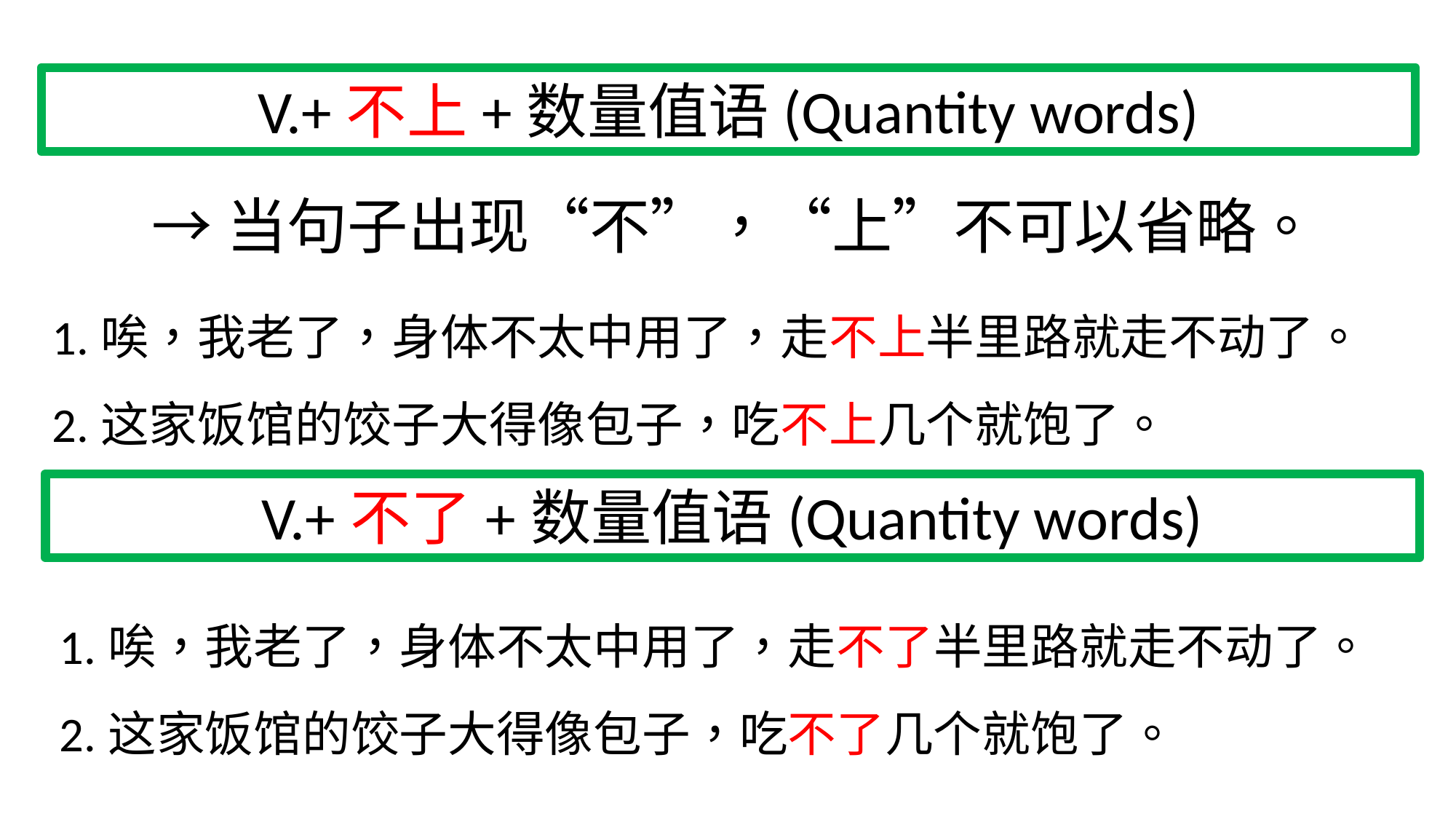

V.+不上+数量值语(Quantity words)
→当句子出现“不”，“上”不可以省略。
1.唉，我老了，身体不太中用了，走不上半里路就走不动了。
2.这家饭馆的饺子大得像包子，吃不上几个就饱了。
V.+不了+数量值语(Quantity words)
1.唉，我老了，身体不太中用了，走不了半里路就走不动了。
2.这家饭馆的饺子大得像包子，吃不了几个就饱了。